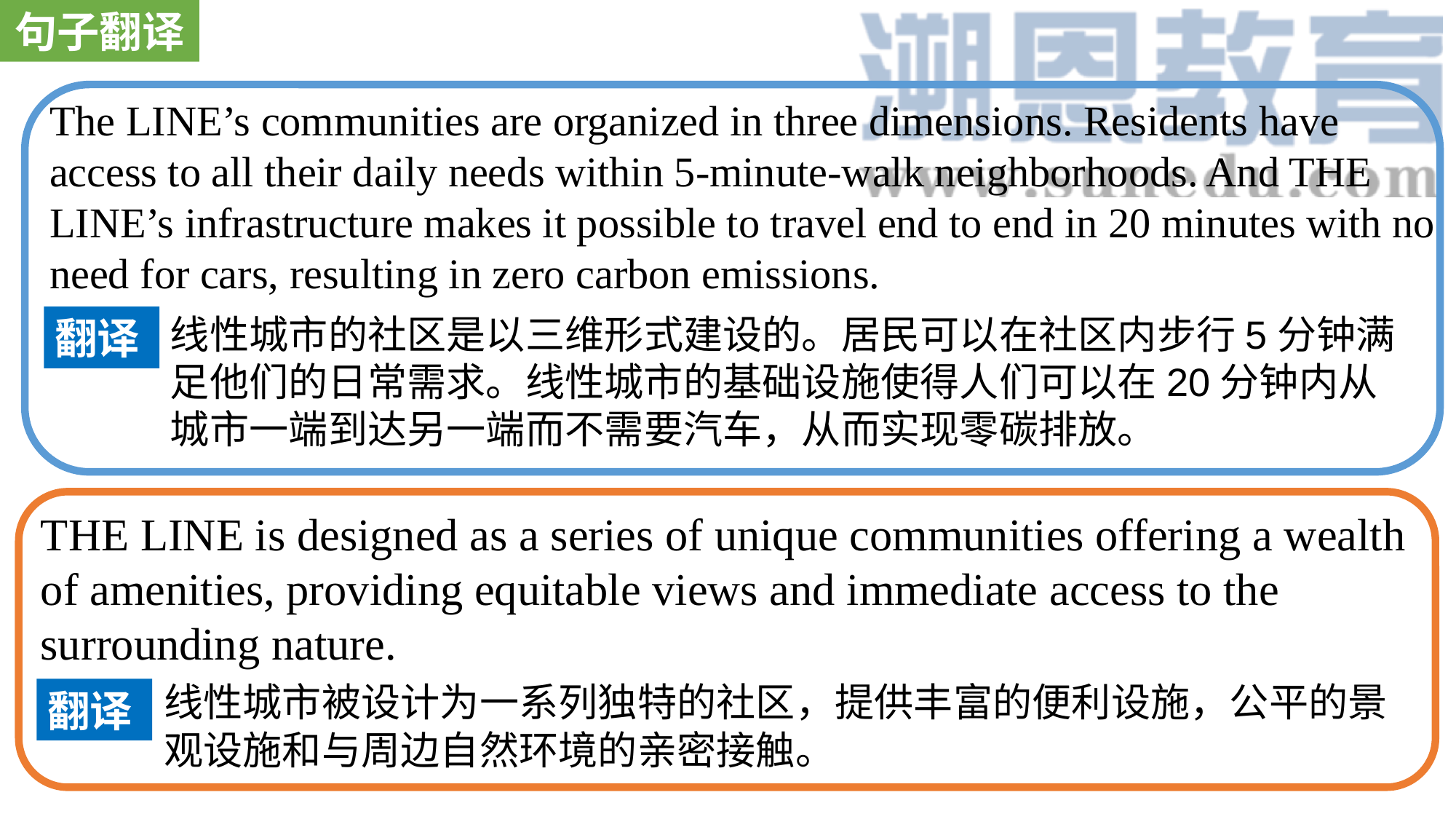

句子翻译

The LINE’s communities are organized in three dimensions. Residents have access to all their daily needs within 5-minute-walk neighborhoods. And THE LINE’s infrastructure makes it possible to travel end to end in 20 minutes with no need for cars, resulting in zero carbon emissions.
线性城市的社区是以三维形式建设的。居民可以在社区内步行5分钟满足他们的日常需求。线性城市的基础设施使得人们可以在20分钟内从城市一端到达另一端而不需要汽车，从而实现零碳排放。
翻译

THE LINE is designed as a series of unique communities offering a wealth of amenities, providing equitable views and immediate access to the surrounding nature.
线性城市被设计为一系列独特的社区，提供丰富的便利设施，公平的景观设施和与周边自然环境的亲密接触。
翻译